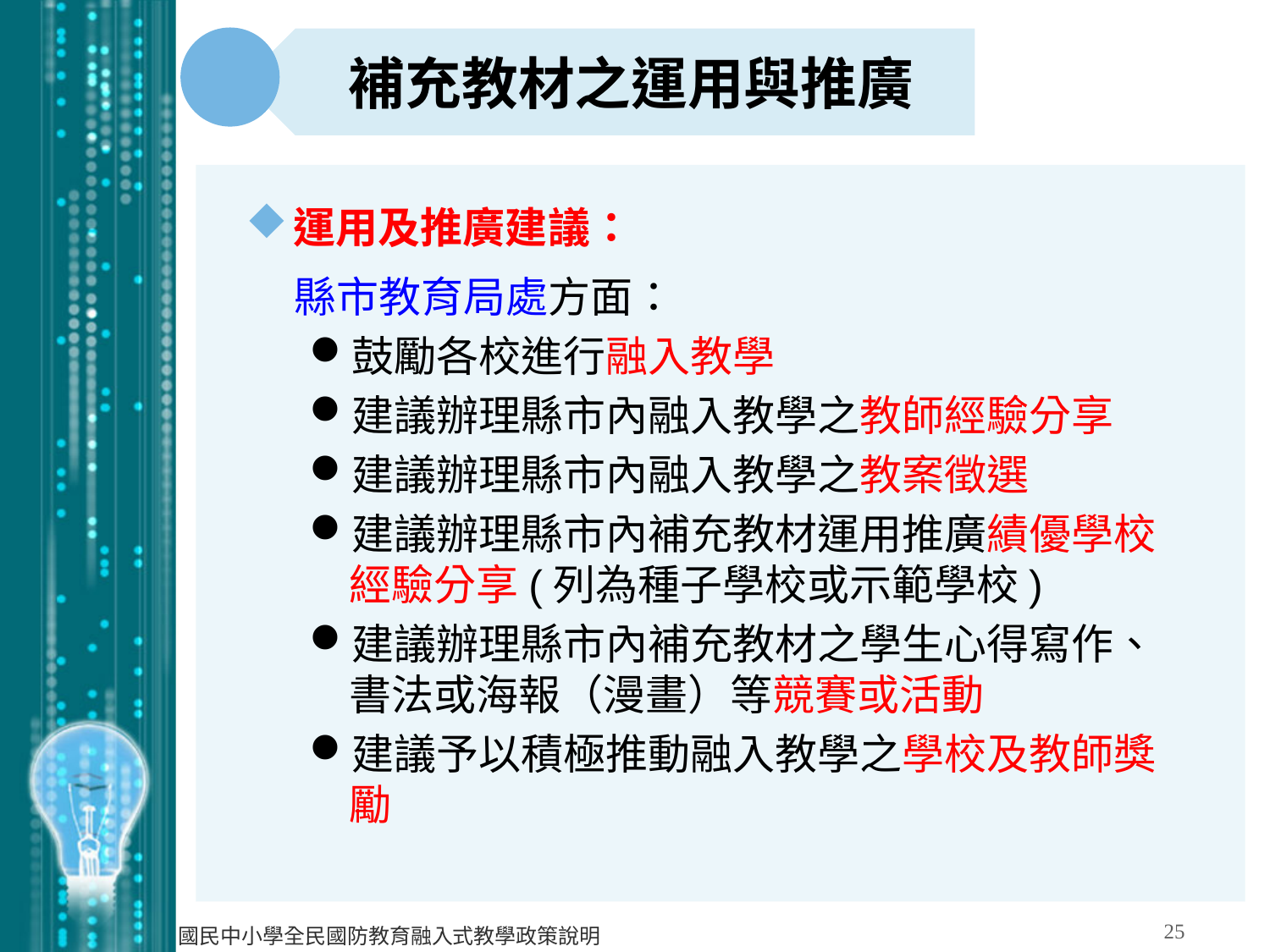

補充教材之運用與推廣
運用及推廣建議：
    縣市教育局處方面：
鼓勵各校進行融入教學
建議辦理縣市內融入教學之教師經驗分享
建議辦理縣市內融入教學之教案徵選
建議辦理縣市內補充教材運用推廣績優學校經驗分享(列為種子學校或示範學校)
建議辦理縣市內補充教材之學生心得寫作、書法或海報（漫畫）等競賽或活動
建議予以積極推動融入教學之學校及教師獎勵

25
國民中小學全民國防教育融入式教學政策說明